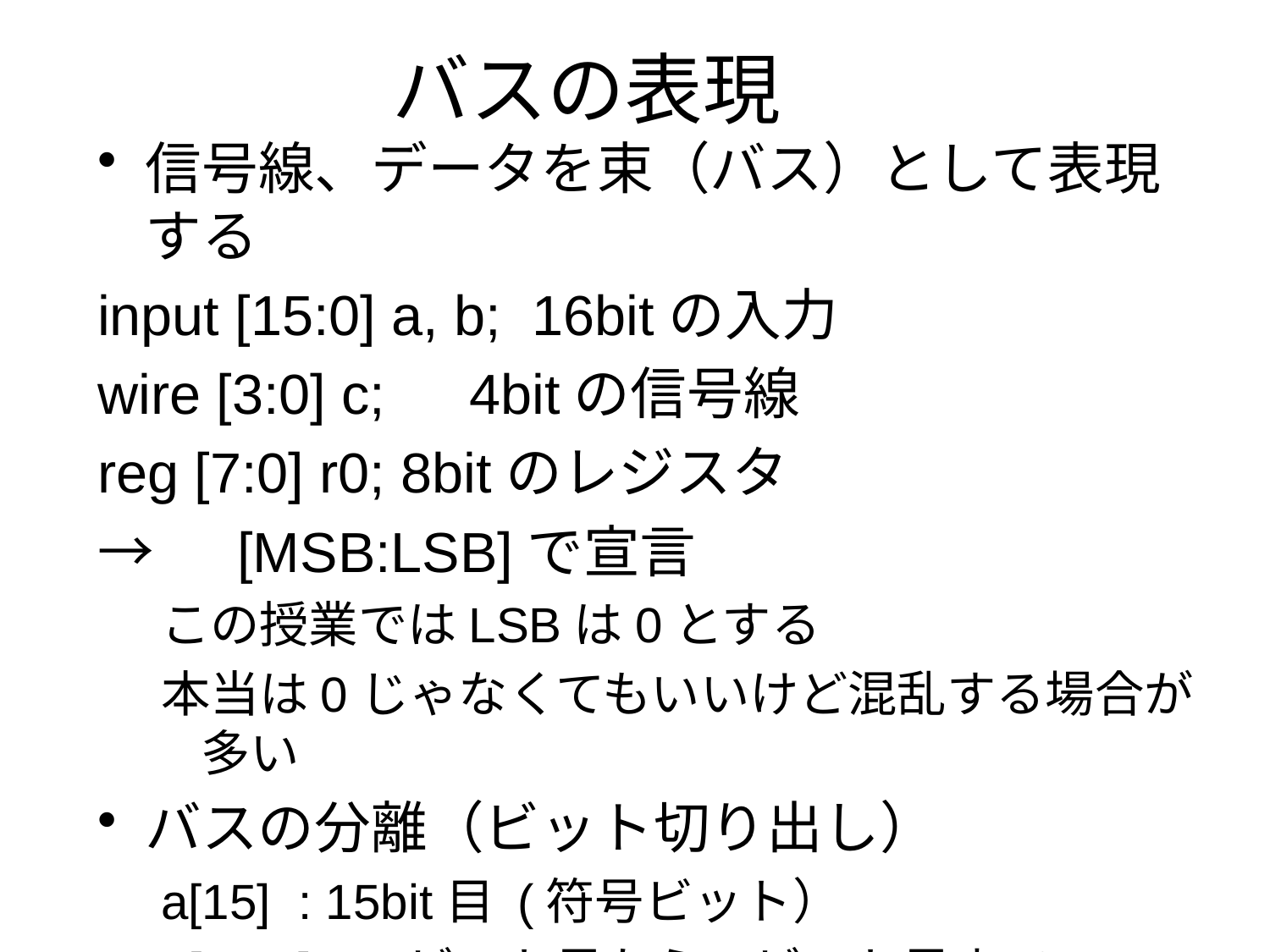

# バスの表現
信号線、データを束（バス）として表現する
input [15:0] a, b;  16bitの入力
wire [3:0] c;　4bitの信号線
reg [7:0] r0; 8bitのレジスタ
→　[MSB:LSB]で宣言
この授業ではLSBは0とする
本当は0じゃなくてもいいけど混乱する場合が多い
バスの分離（ビット切り出し）
a[15]  : 15bit目 (符号ビット）
a[15:8]  15ビット目から8ビット目までの8ビット（上位8ビット）